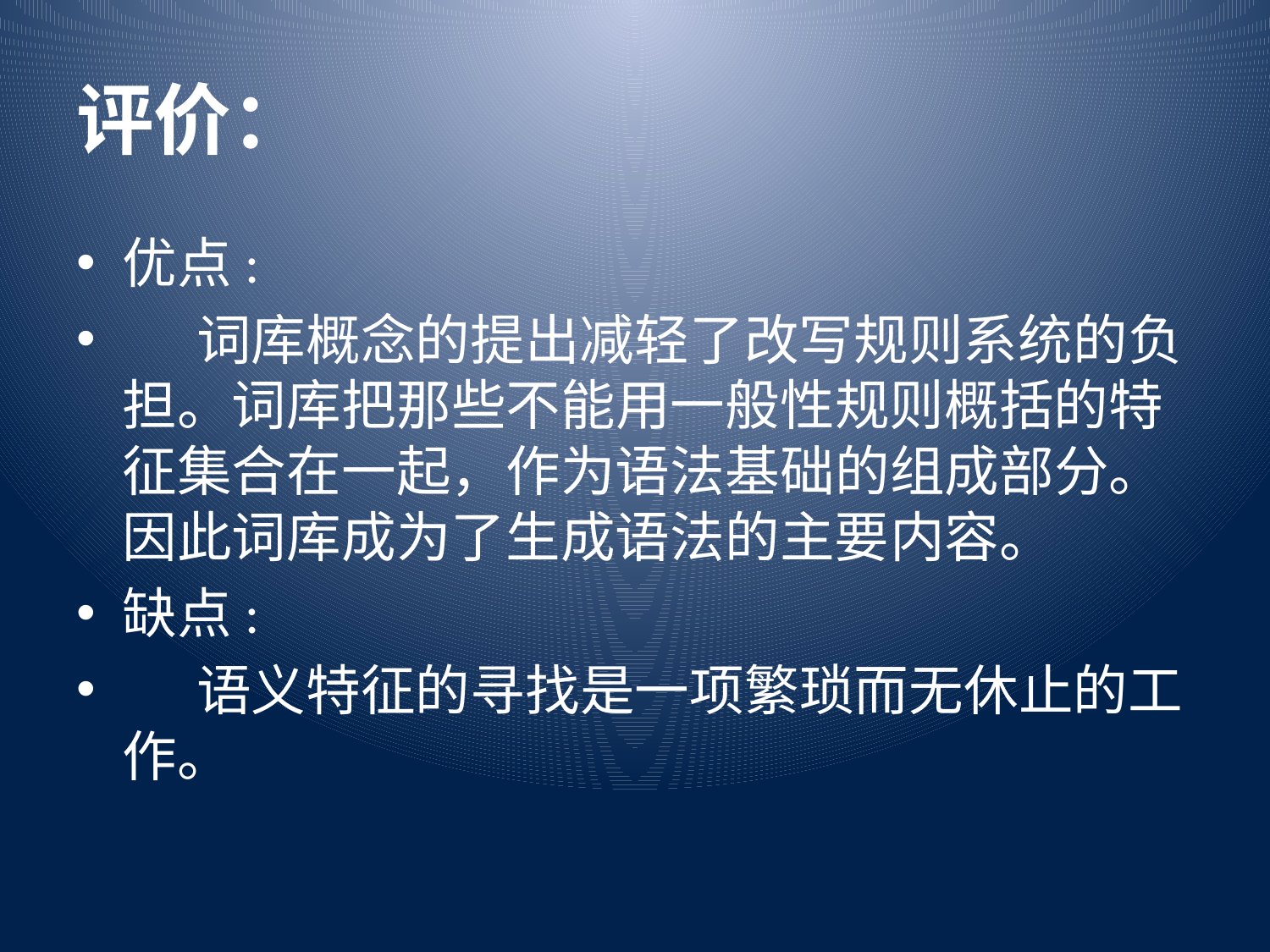

# 评价：
优点:
     词库概念的提出减轻了改写规则系统的负担。词库把那些不能用一般性规则概括的特征集合在一起，作为语法基础的组成部分。因此词库成为了生成语法的主要内容。
缺点:
     语义特征的寻找是一项繁琐而无休止的工作。